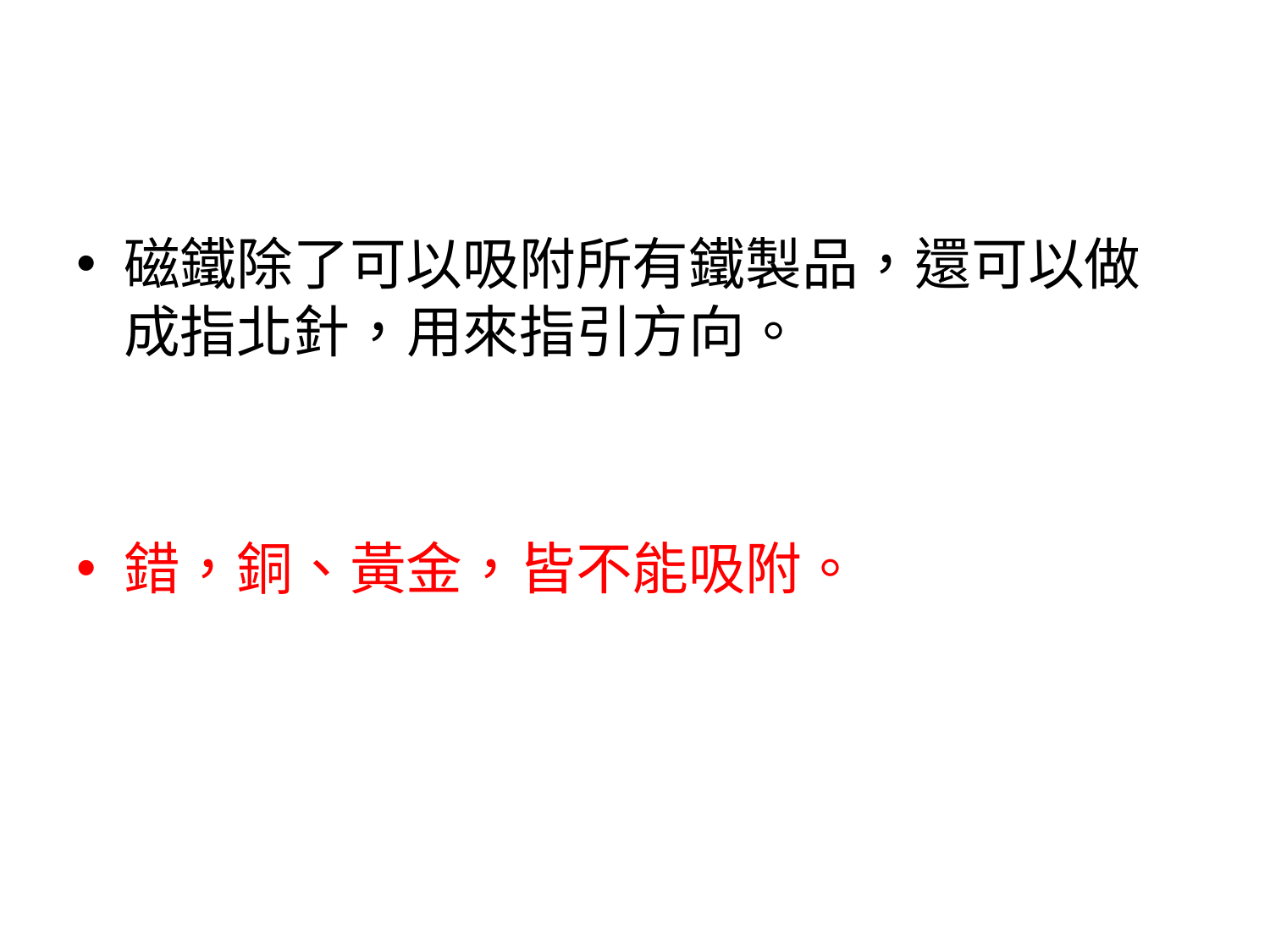

#
磁鐵除了可以吸附所有鐵製品，還可以做成指北針，用來指引方向。

錯，銅、黃金，皆不能吸附。